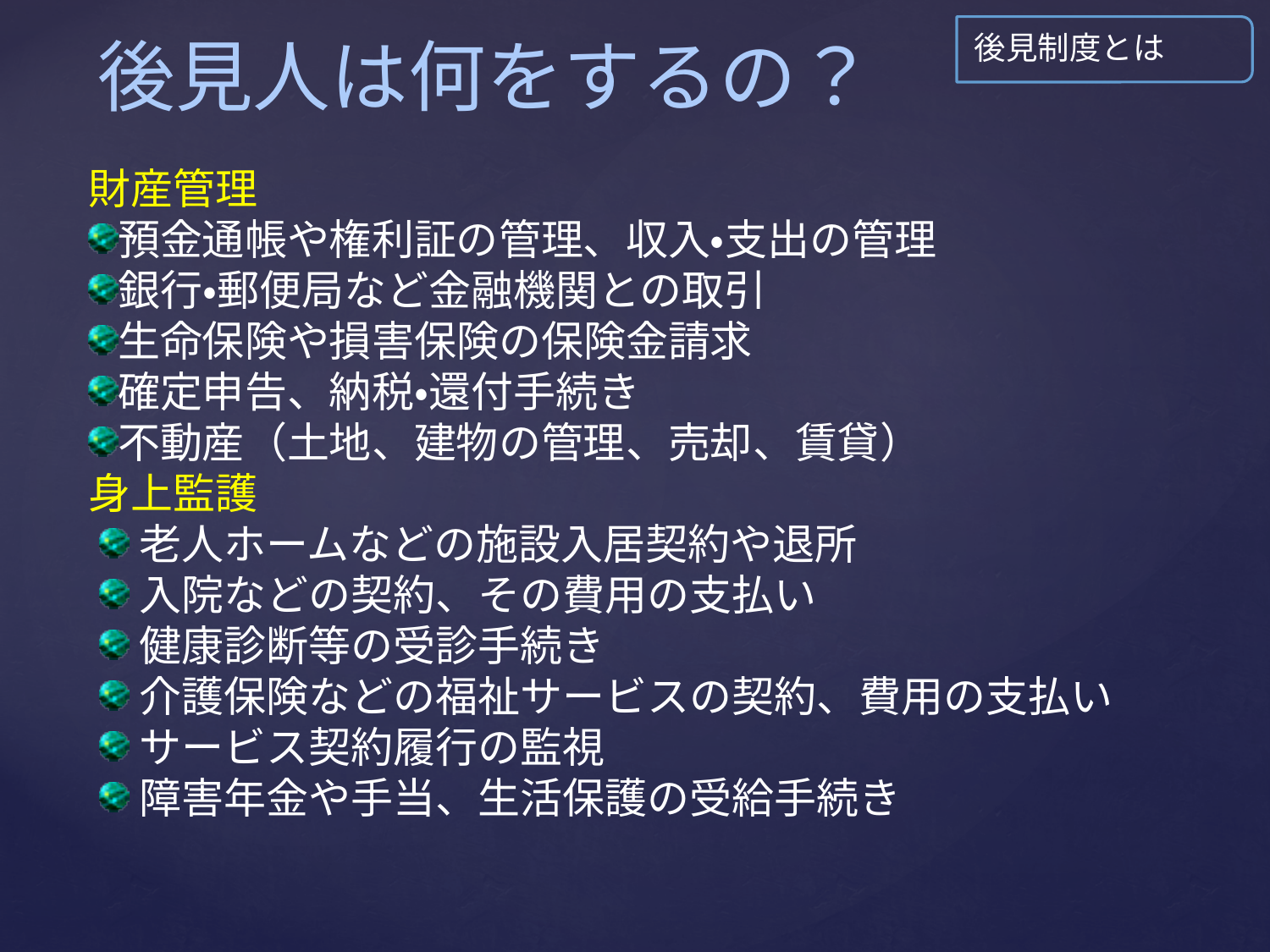

# 後見人は何をするの？

後見制度とは
財産管理
預金通帳や権利証の管理、収入・支出の管理
銀行・郵便局など金融機関との取引
生命保険や損害保険の保険金請求
確定申告、納税・還付手続き
不動産（土地、建物の管理、売却、賃貸）
身上監護
老人ホームなどの施設入居契約や退所
入院などの契約、その費用の支払い
健康診断等の受診手続き
介護保険などの福祉サービスの契約、費用の支払い
サービス契約履行の監視
障害年金や手当、生活保護の受給手続き